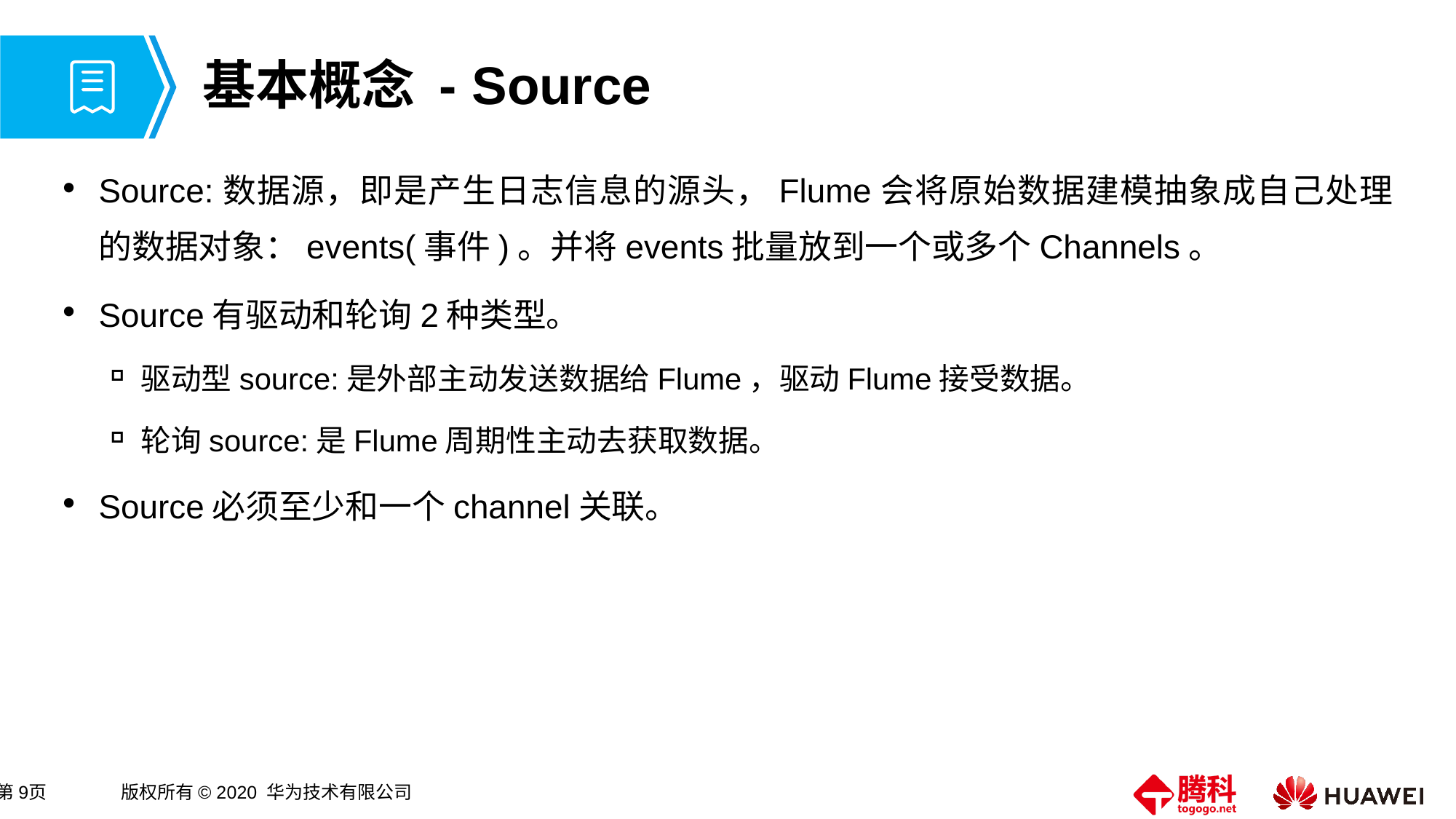

# 基本概念 - Source
Source:数据源，即是产生日志信息的源头，Flume会将原始数据建模抽象成自己处理的数据对象：events(事件)。并将events批量放到一个或多个Channels。
Source有驱动和轮询2种类型。
驱动型source:是外部主动发送数据给Flume，驱动Flume接受数据。
轮询source:是Flume周期性主动去获取数据。
Source必须至少和一个channel关联。